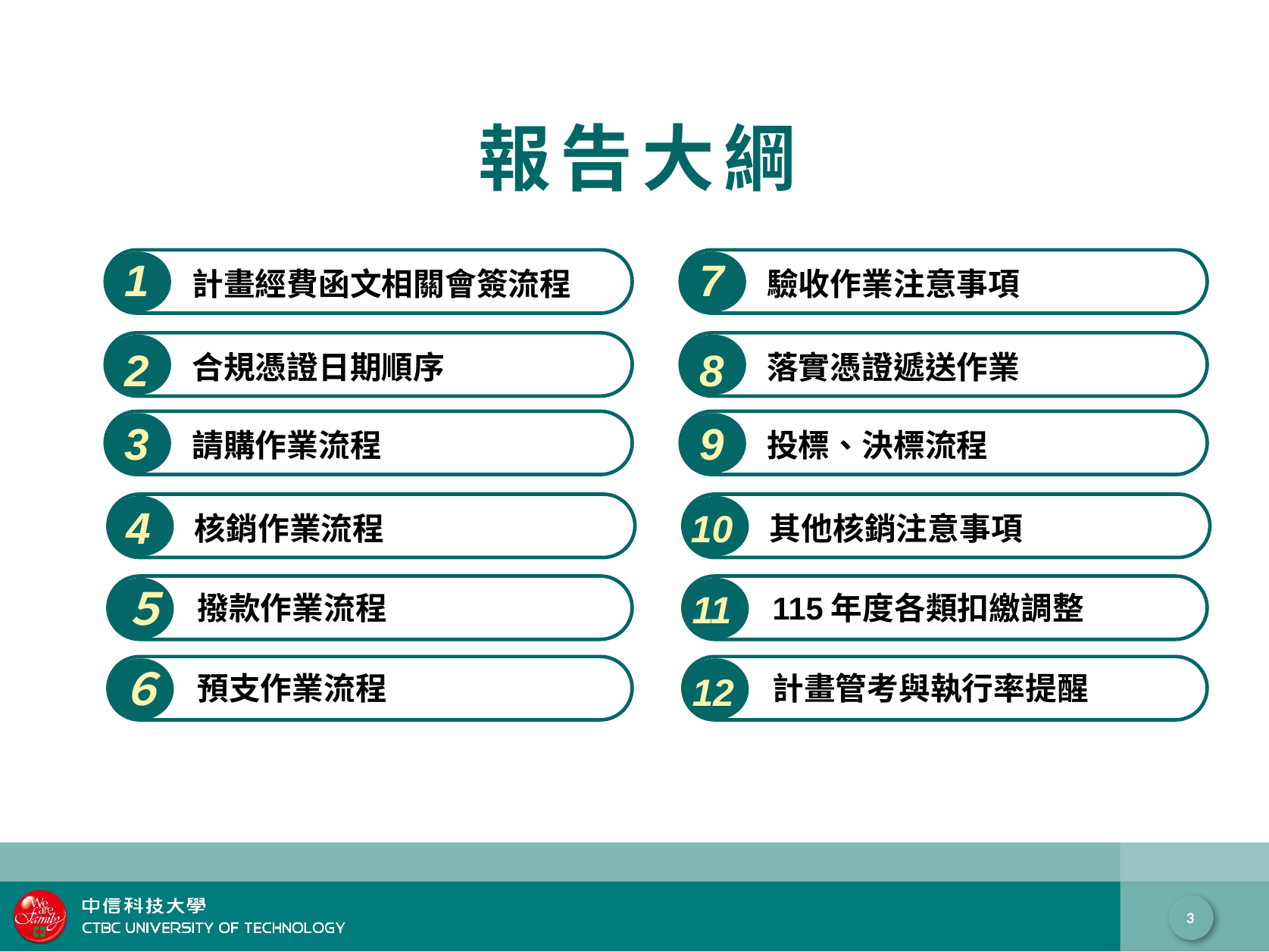

# 報告大綱

1

計畫經費函文相關會簽流程

2
合規憑證日期順序

3

請購作業流程

4

核銷作業流程

５

撥款作業流程

６

預支作業流程

7

驗收作業注意事項

8
落實憑證遞送作業

9

投標、決標流程

10
其他核銷注意事項

11
115年度各類扣繳調整

12
計畫管考與執行率提醒

3